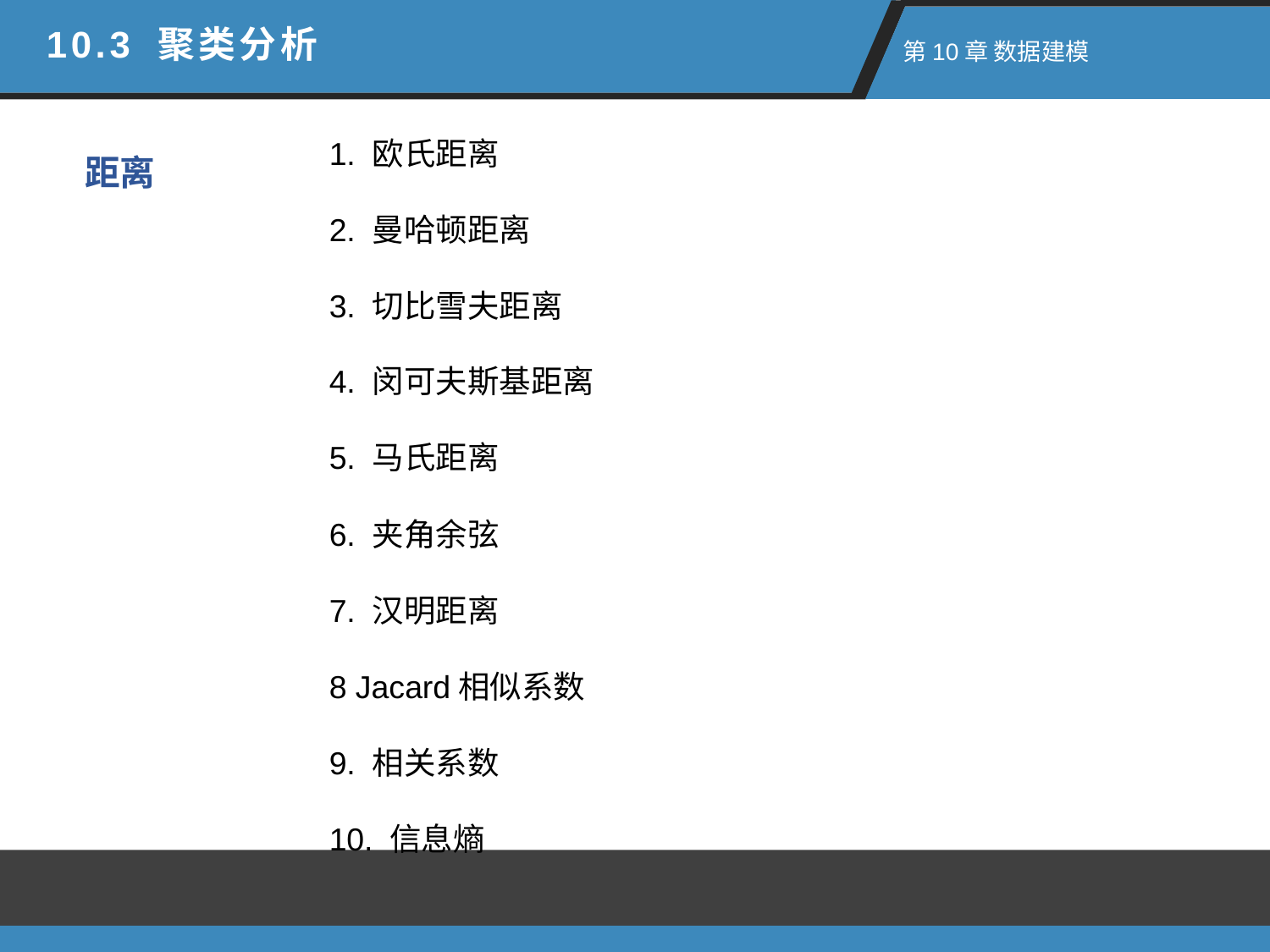

10.3 聚类分析
  第10章 数据建模
1. 欧氏距离

2. 曼哈顿距离

3. 切比雪夫距离

4. 闵可夫斯基距离

5. 马氏距离

6. 夹角余弦

7. 汉明距离

8 Jacard相似系数

9. 相关系数

10. 信息熵
距离